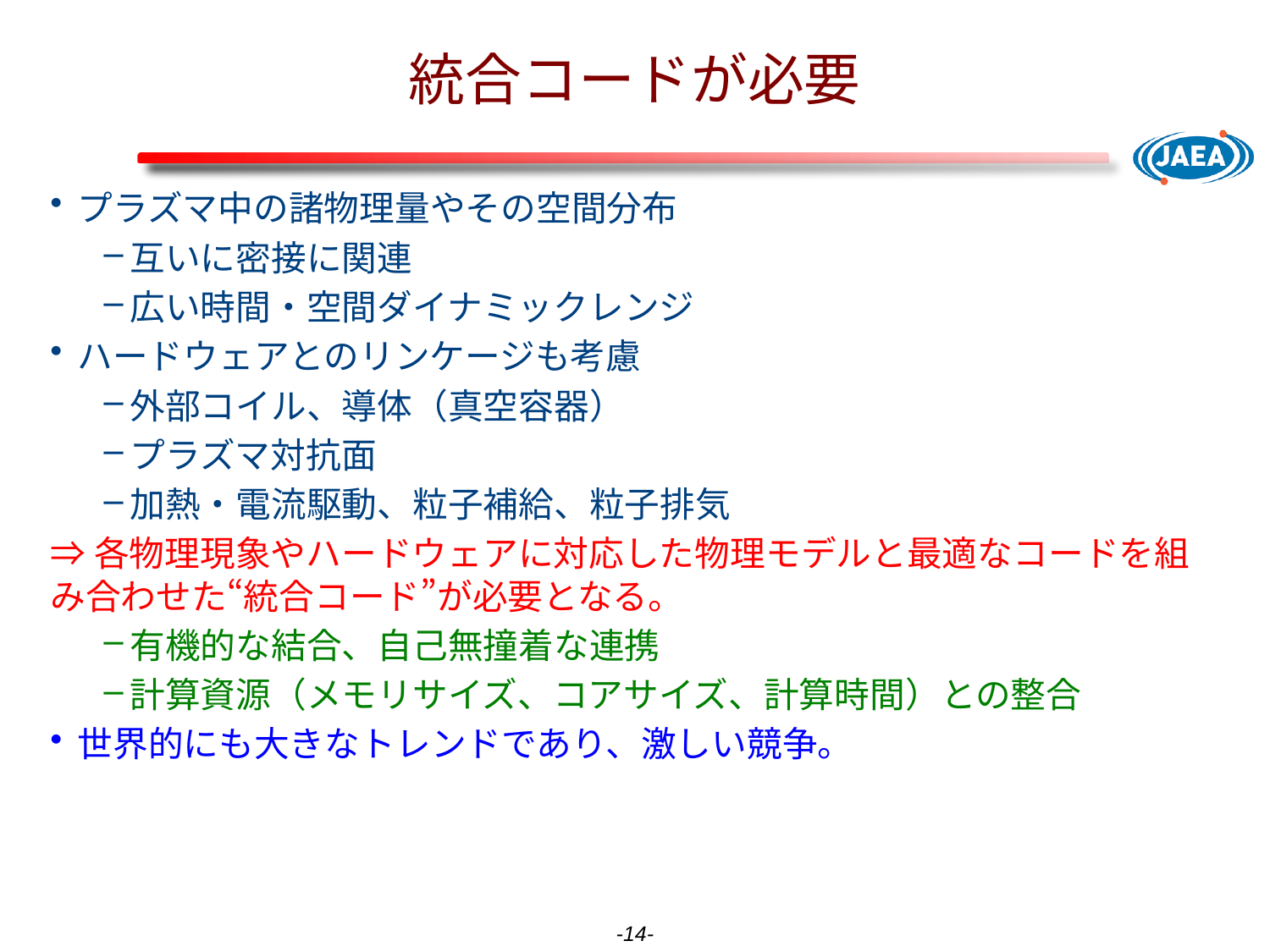

# 統合コードが必要
プラズマ中の諸物理量やその空間分布
互いに密接に関連
広い時間・空間ダイナミックレンジ
ハードウェアとのリンケージも考慮
外部コイル、導体（真空容器）
プラズマ対抗面
加熱・電流駆動、粒子補給、粒子排気
⇒各物理現象やハードウェアに対応した物理モデルと最適なコードを組み合わせた“統合コード”が必要となる。
有機的な結合、自己無撞着な連携
計算資源（メモリサイズ、コアサイズ、計算時間）との整合
世界的にも大きなトレンドであり、激しい競争。